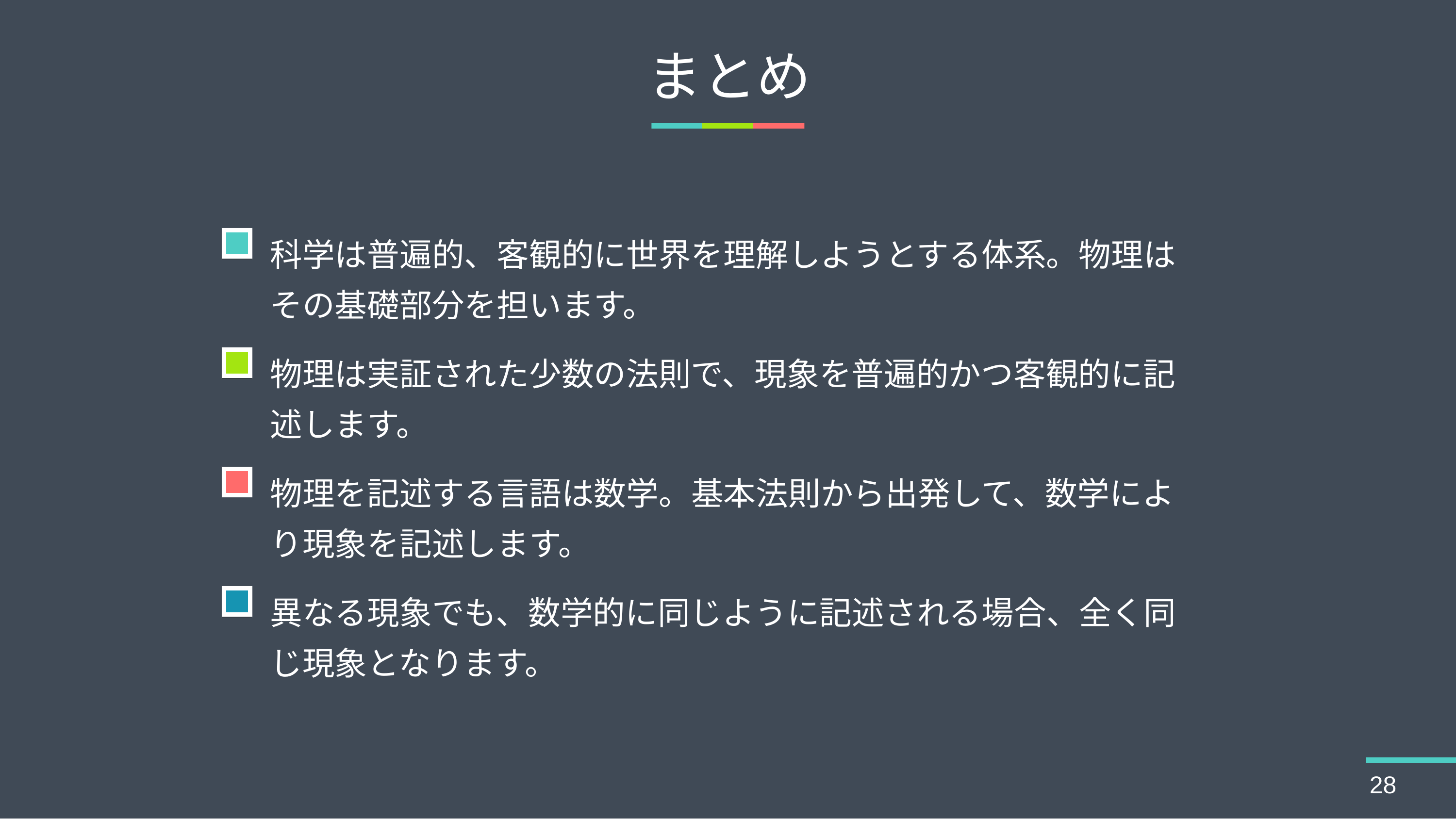

# まとめ
科学は普遍的、客観的に世界を理解しようとする体系。物理はその基礎部分を担います。
物理は実証された少数の法則で、現象を普遍的かつ客観的に記述します。
物理を記述する言語は数学。基本法則から出発して、数学により現象を記述します。
異なる現象でも、数学的に同じように記述される場合、全く同じ現象となります。
28